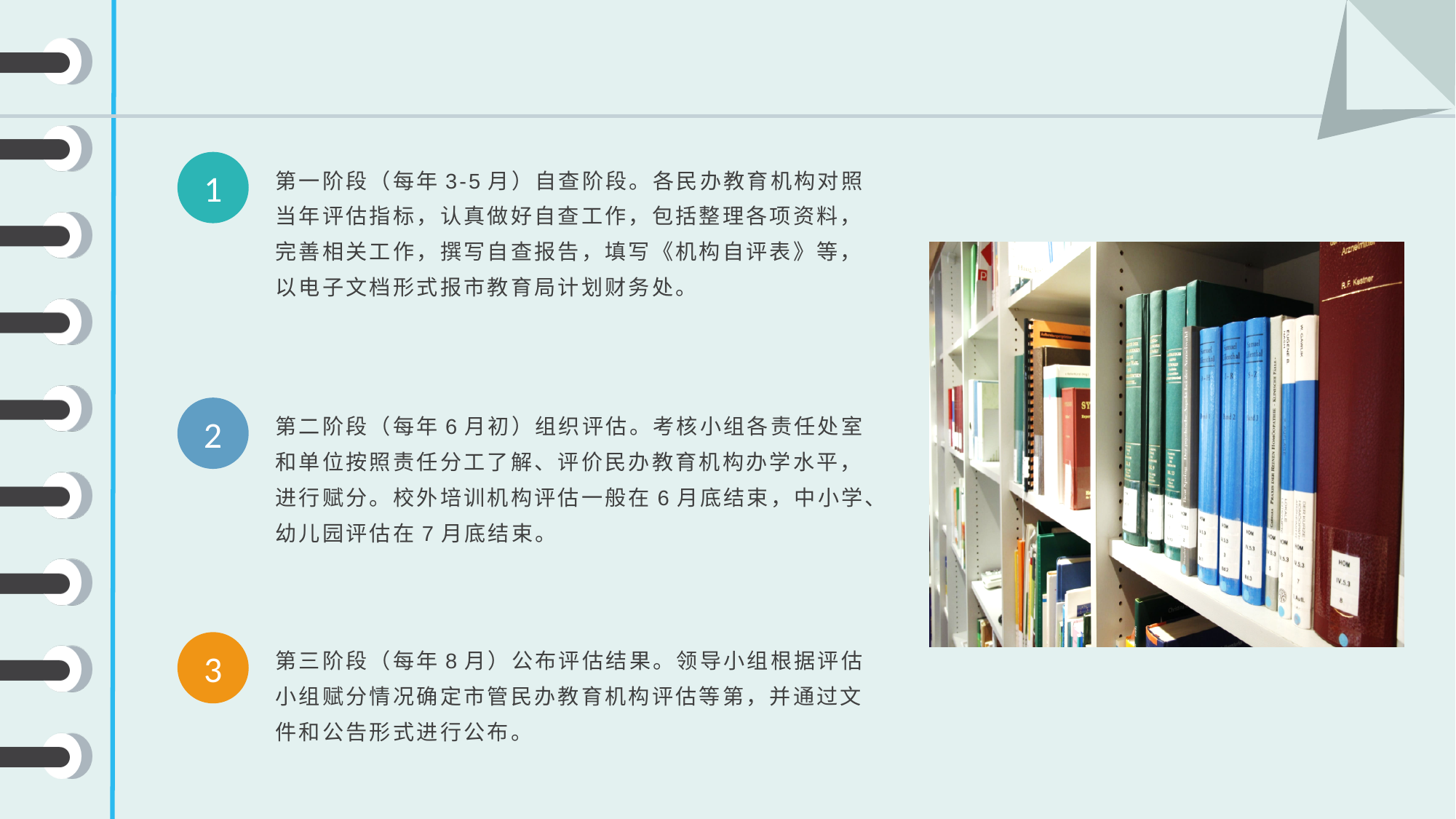

第一阶段（每年3-5月）自查阶段。各民办教育机构对照当年评估指标，认真做好自查工作，包括整理各项资料，完善相关工作，撰写自查报告，填写《机构自评表》等，以电子文档形式报市教育局计划财务处。
1

第二阶段（每年6月初）组织评估。考核小组各责任处室和单位按照责任分工了解、评价民办教育机构办学水平，进行赋分。校外培训机构评估一般在6月底结束，中小学、幼儿园评估在7月底结束。
2
第三阶段（每年8月）公布评估结果。领导小组根据评估小组赋分情况确定市管民办教育机构评估等第，并通过文件和公告形式进行公布。
3